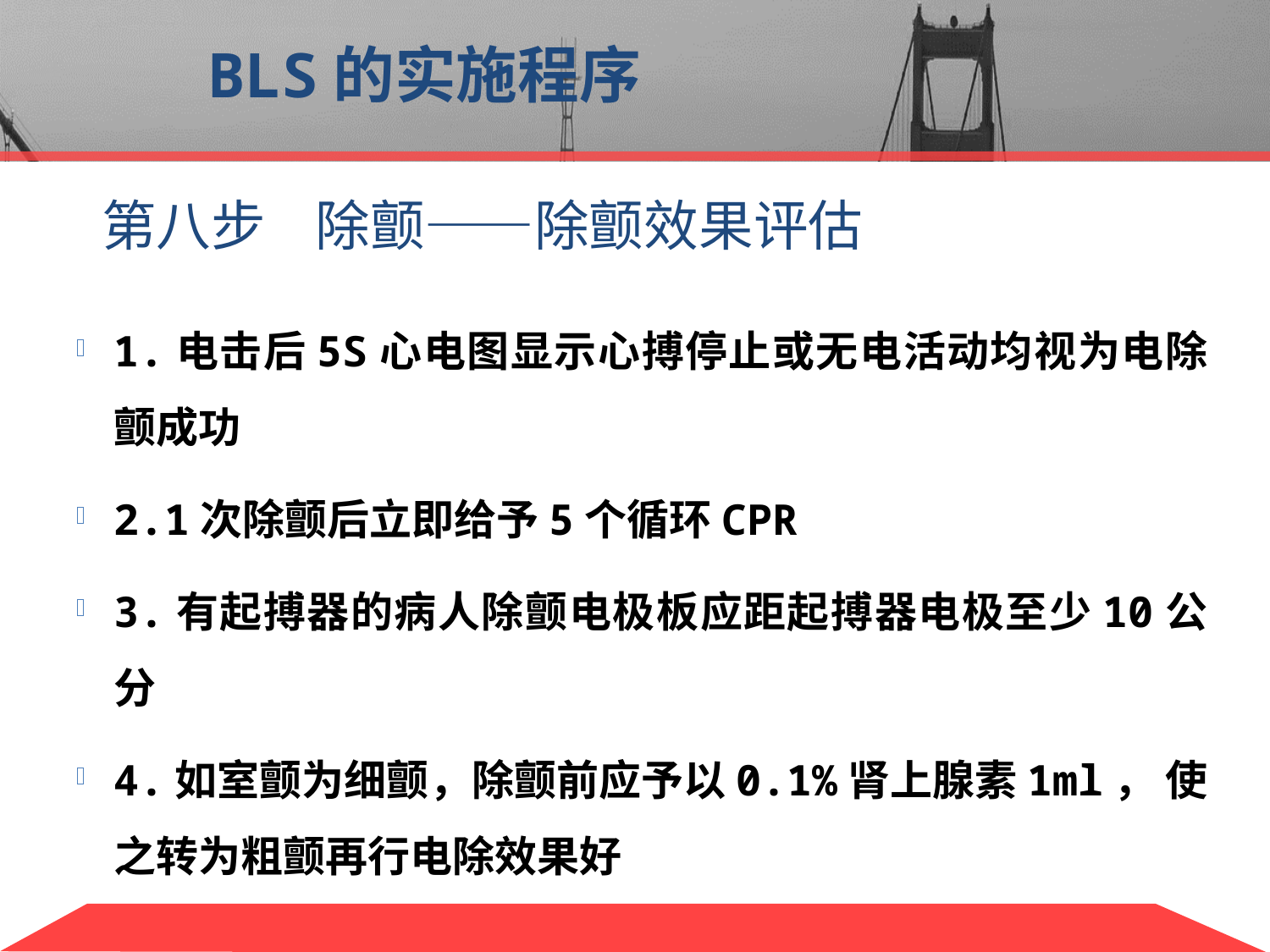

BLS的实施程序
  第八步    除颤——除颤效果评估
1.电击后5S心电图显示心搏停止或无电活动均视为电除颤成功
2.1次除颤后立即给予5个循环CPR
3.有起搏器的病人除颤电极板应距起搏器电极至少10公分
4.如室颤为细颤，除颤前应予以0.1%肾上腺素1ml， 使之转为粗颤再行电除效果好